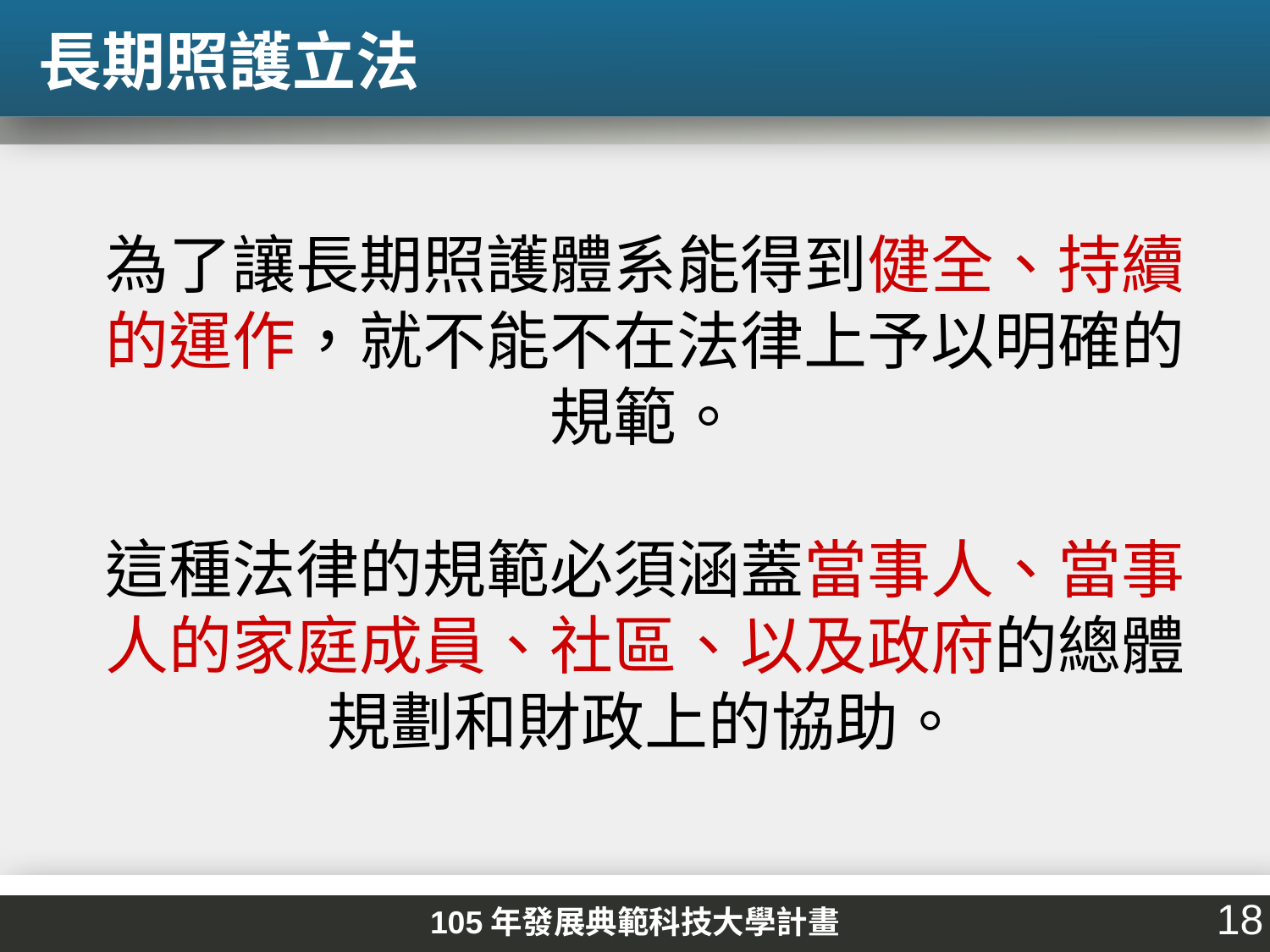

長期照護立法
為了讓長期照護體系能得到健全、持續的運作，就不能不在法律上予以明確的規範。
這種法律的規範必須涵蓋當事人、當事人的家庭成員、社區、以及政府的總體規劃和財政上的協助。